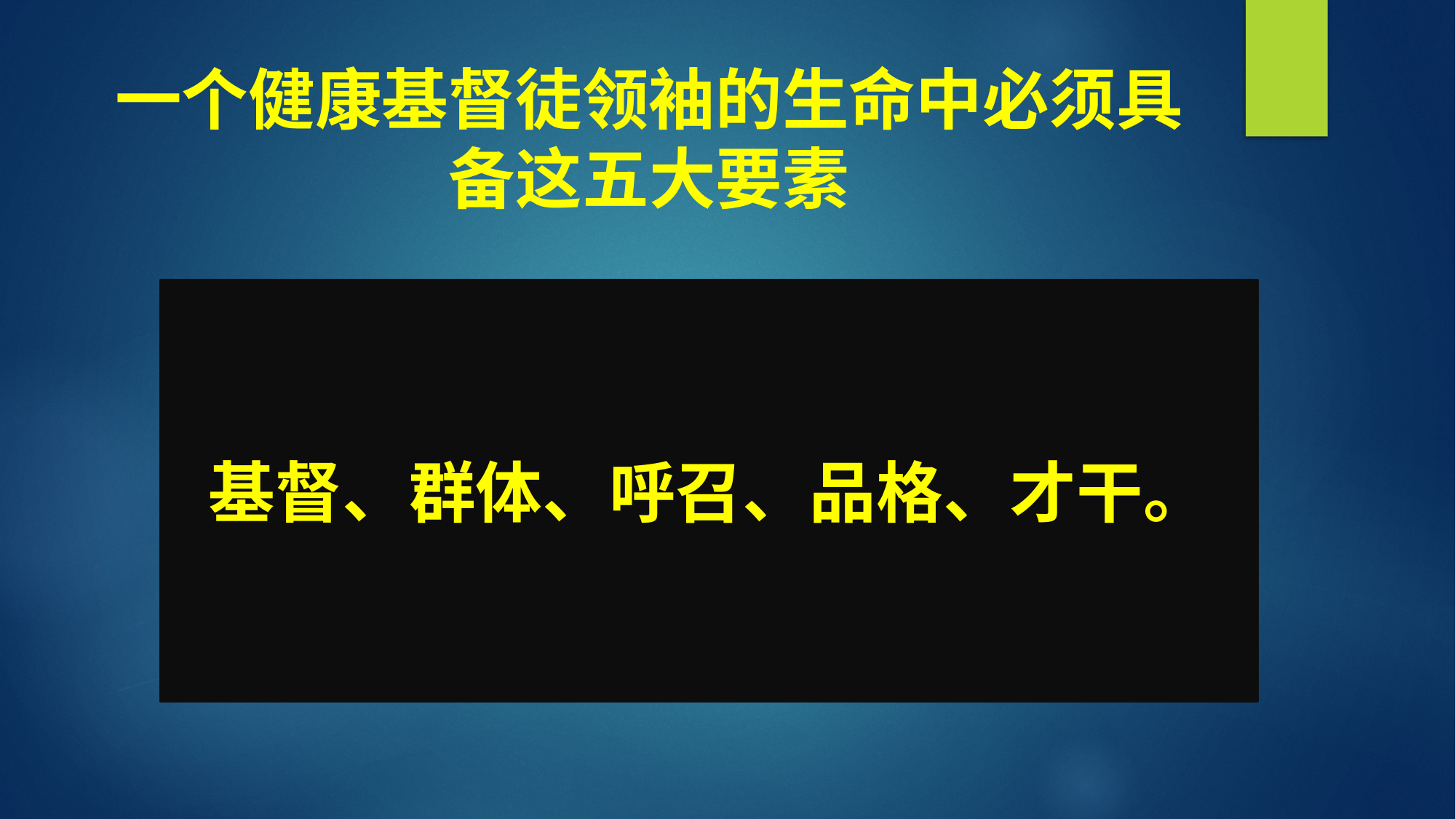

一个健康基督徒领袖的生命中必须具备这五大要素
基督、群体、呼召、品格、才干。